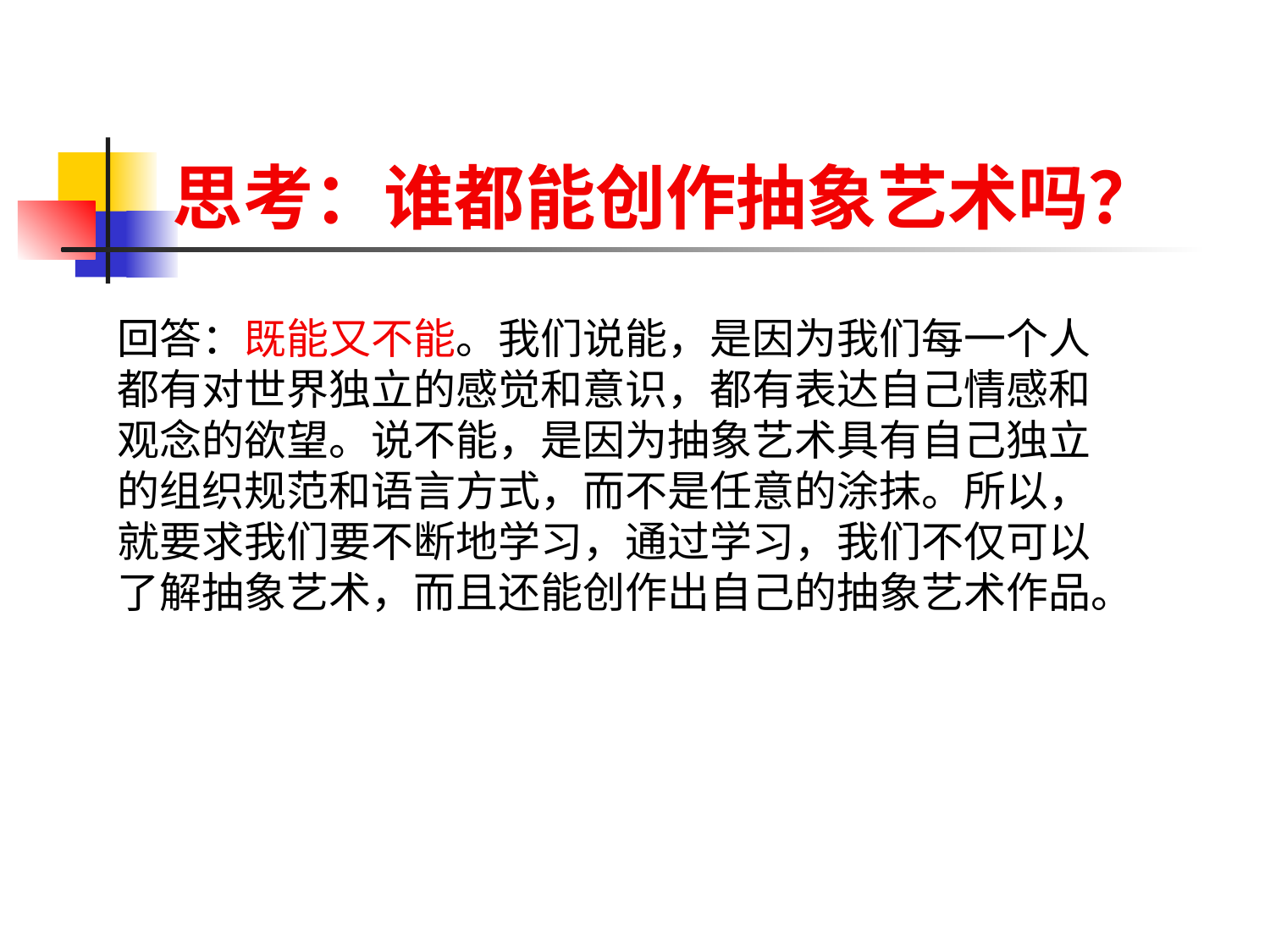

# 思考：谁都能创作抽象艺术吗？

回答：既能又不能。我们说能，是因为我们每一个人
都有对世界独立的感觉和意识，都有表达自己情感和
观念的欲望。说不能，是因为抽象艺术具有自己独立
的组织规范和语言方式，而不是任意的涂抹。所以，
就要求我们要不断地学习，通过学习，我们不仅可以
了解抽象艺术，而且还能创作出自己的抽象艺术作品。